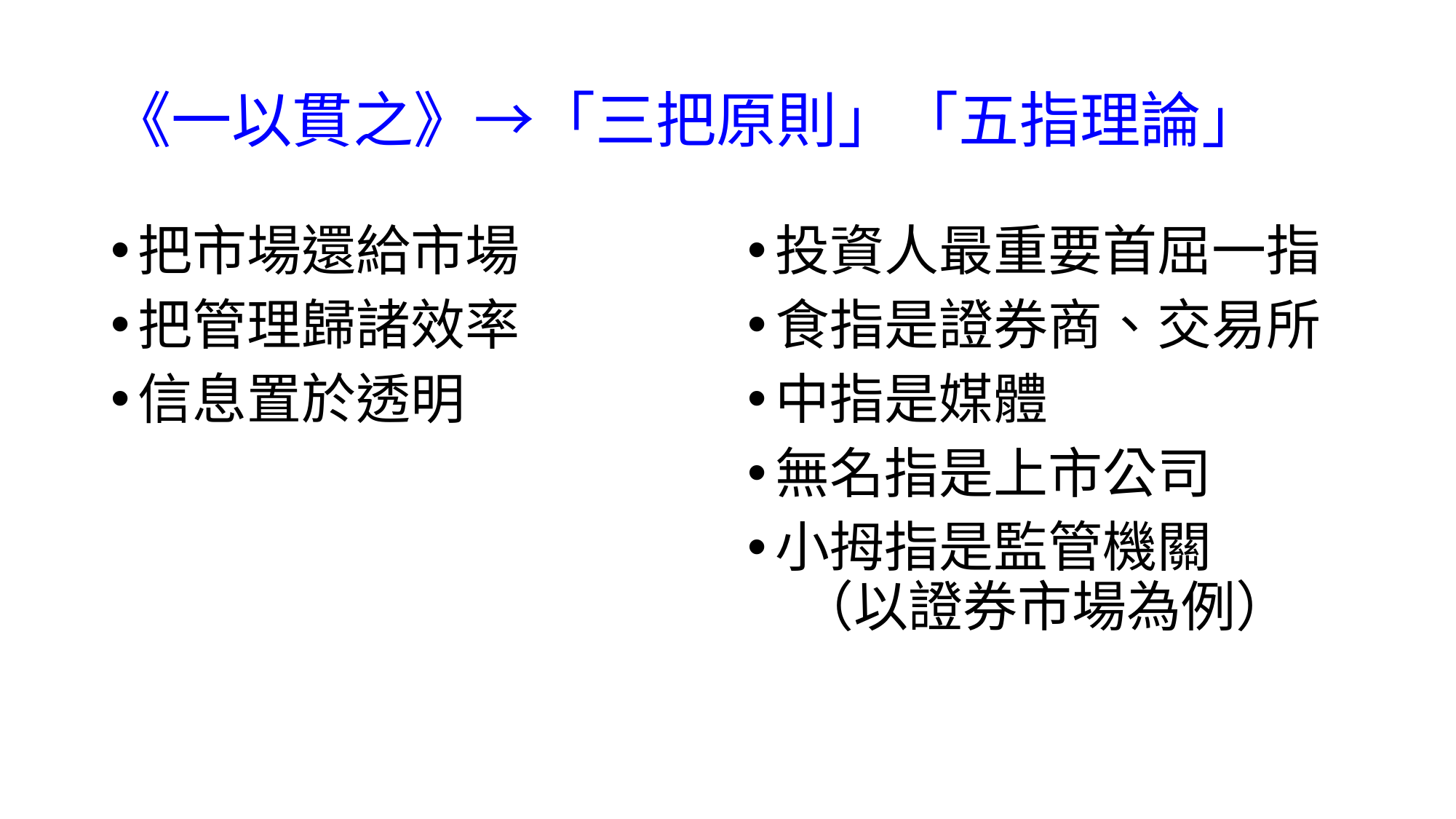

# 《一以貫之》→「三把原則」「五指理論」
把市場還給市場
把管理歸諸效率
信息置於透明
投資人最重要首屈一指
食指是證券商、交易所
中指是媒體
無名指是上市公司
小拇指是監管機關             （以證券市場為例）